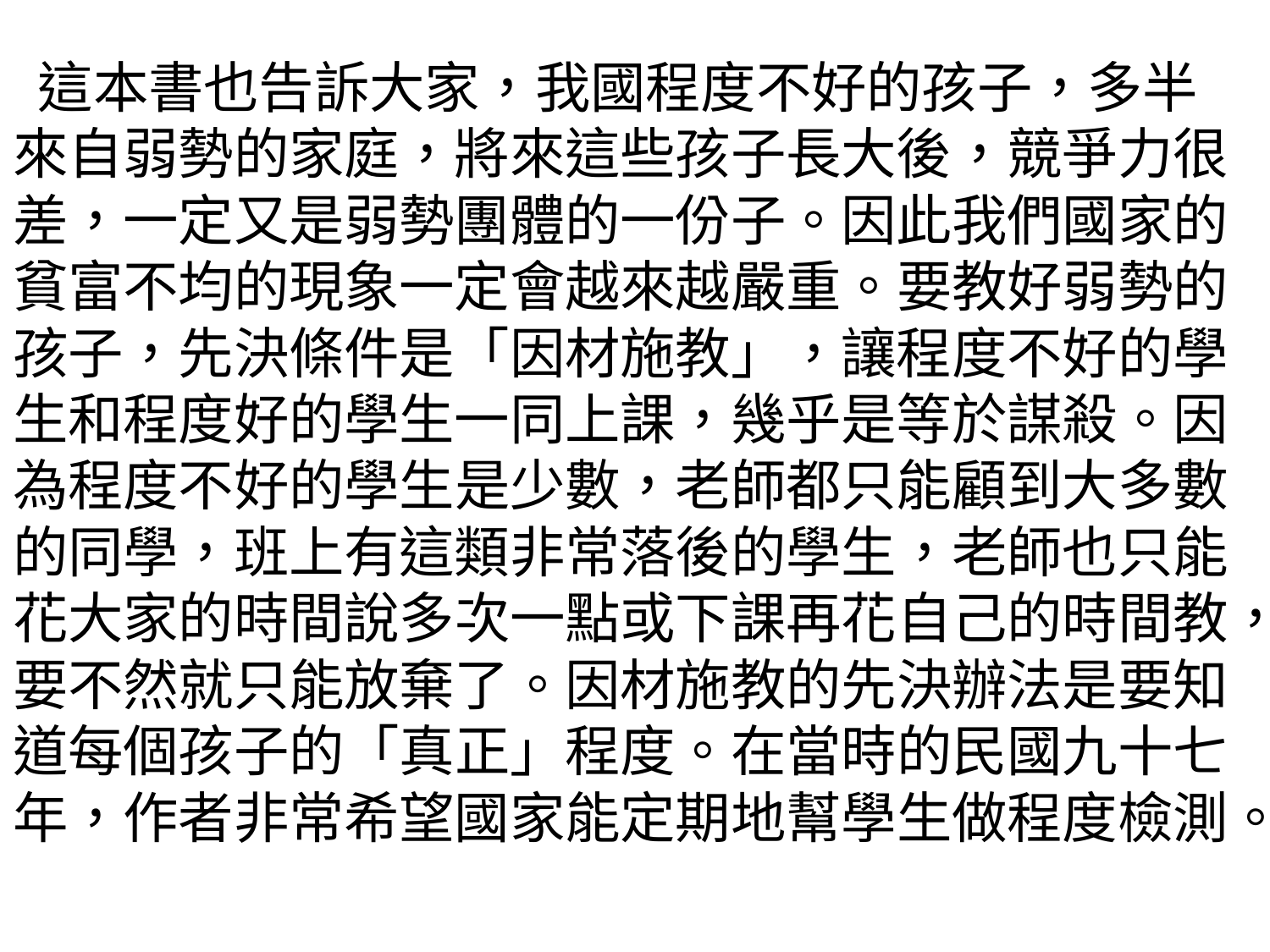

這本書也告訴大家，我國程度不好的孩子，多半來自弱勢的家庭，將來這些孩子長大後，競爭力很差，一定又是弱勢團體的一份子。因此我們國家的貧富不均的現象一定會越來越嚴重。要教好弱勢的孩子，先決條件是「因材施教」，讓程度不好的學生和程度好的學生一同上課，幾乎是等於謀殺。因為程度不好的學生是少數，老師都只能顧到大多數的同學，班上有這類非常落後的學生，老師也只能花大家的時間說多次一點或下課再花自己的時間教，要不然就只能放棄了。因材施教的先決辦法是要知道每個孩子的「真正」程度。在當時的民國九十七年，作者非常希望國家能定期地幫學生做程度檢測。